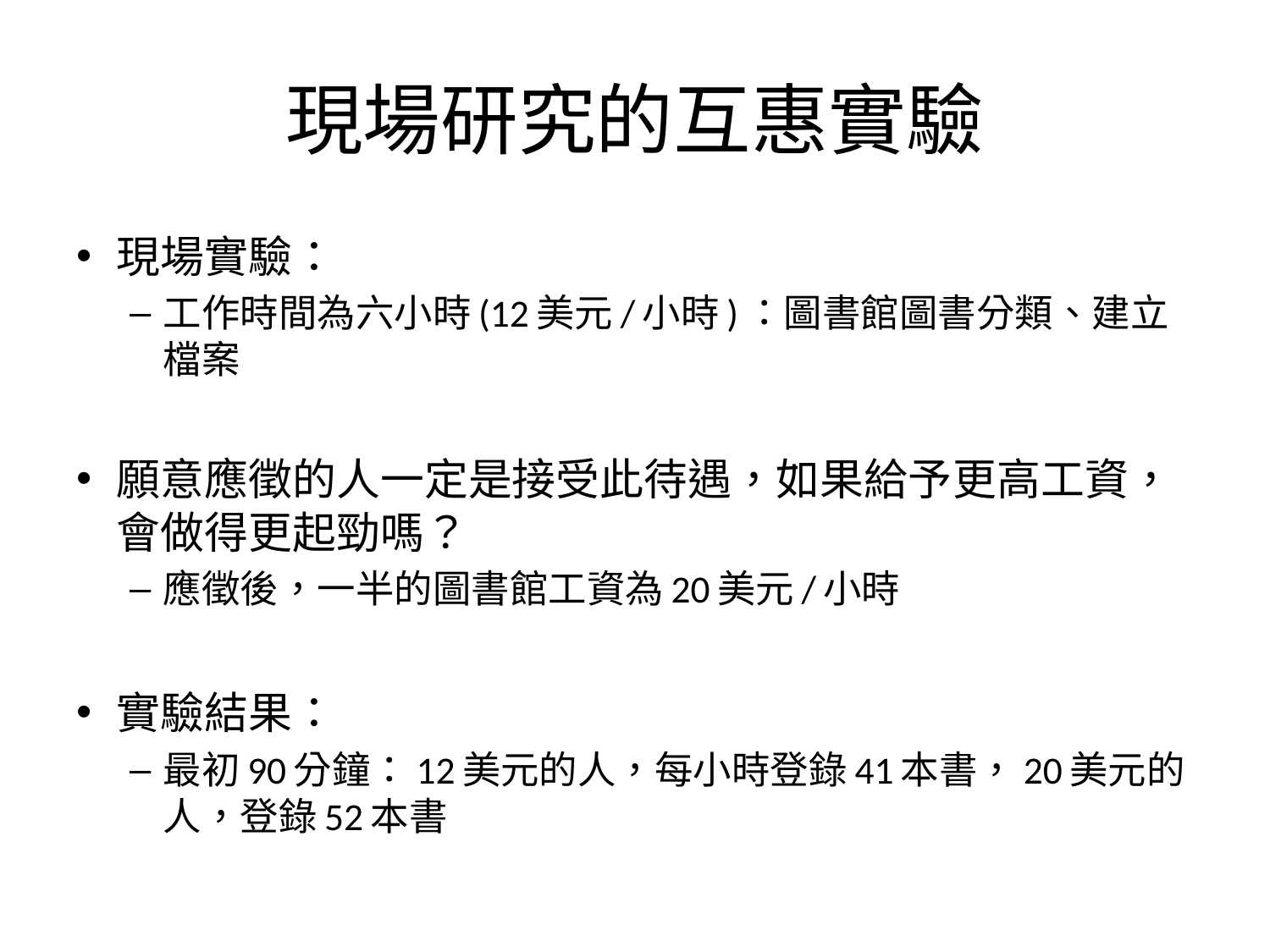

# 現場研究的互惠實驗
現場實驗：
工作時間為六小時(12美元/小時)：圖書館圖書分類、建立檔案

願意應徵的人一定是接受此待遇，如果給予更高工資，會做得更起勁嗎？
應徵後，一半的圖書館工資為20美元/小時

實驗結果：
最初90分鐘：12美元的人，每小時登錄41本書，20美元的人，登錄52本書